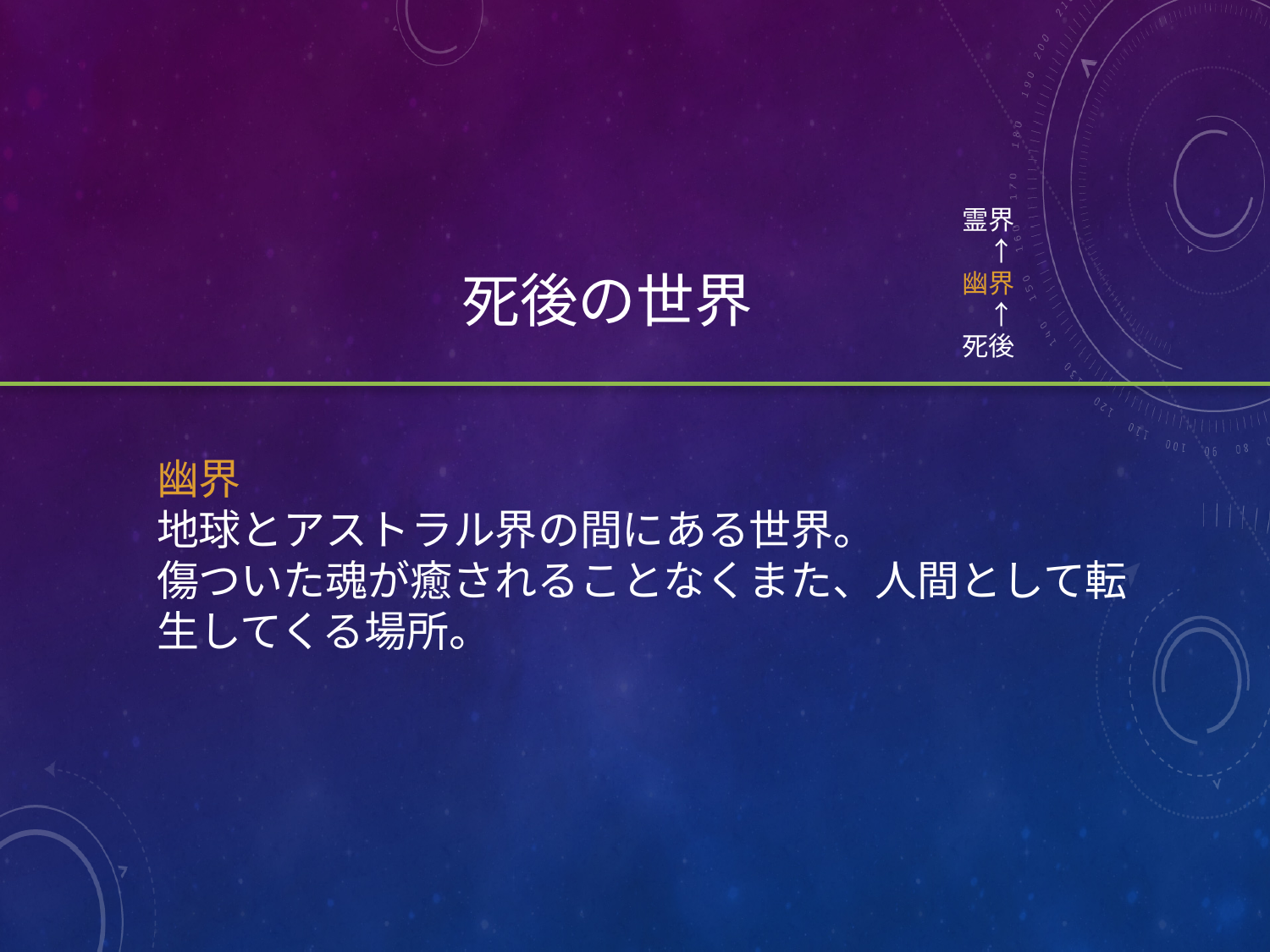

霊界
　↑
幽界
　↑
死後

死後の世界
幽界
地球とアストラル界の間にある世界。
傷ついた魂が癒されることなくまた、人間として転生してくる場所。